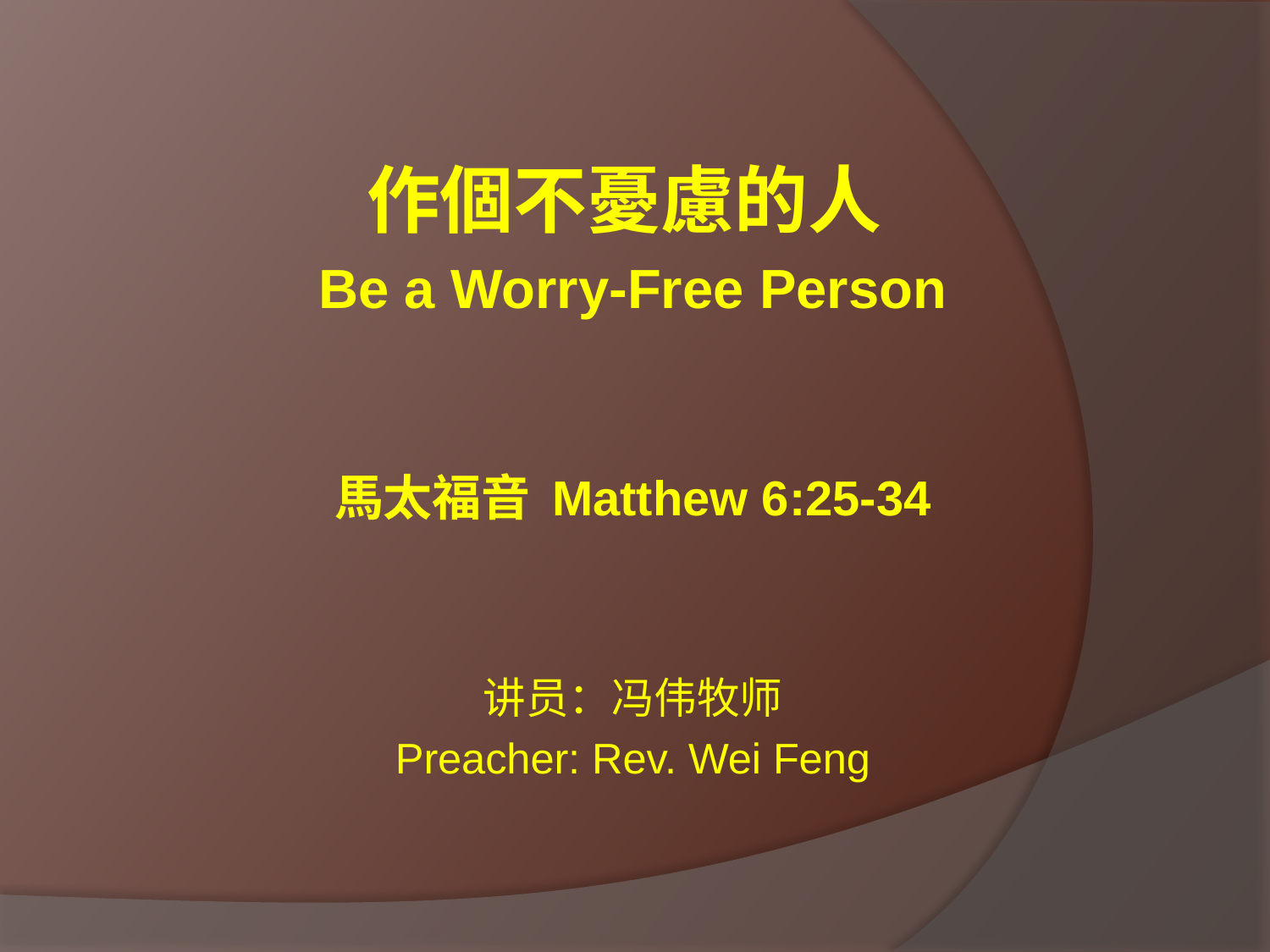

#
作個不憂慮的人
Be a Worry-Free Person

馬太福音 Matthew 6:25-34

讲员：冯伟牧师
Preacher: Rev. Wei Feng